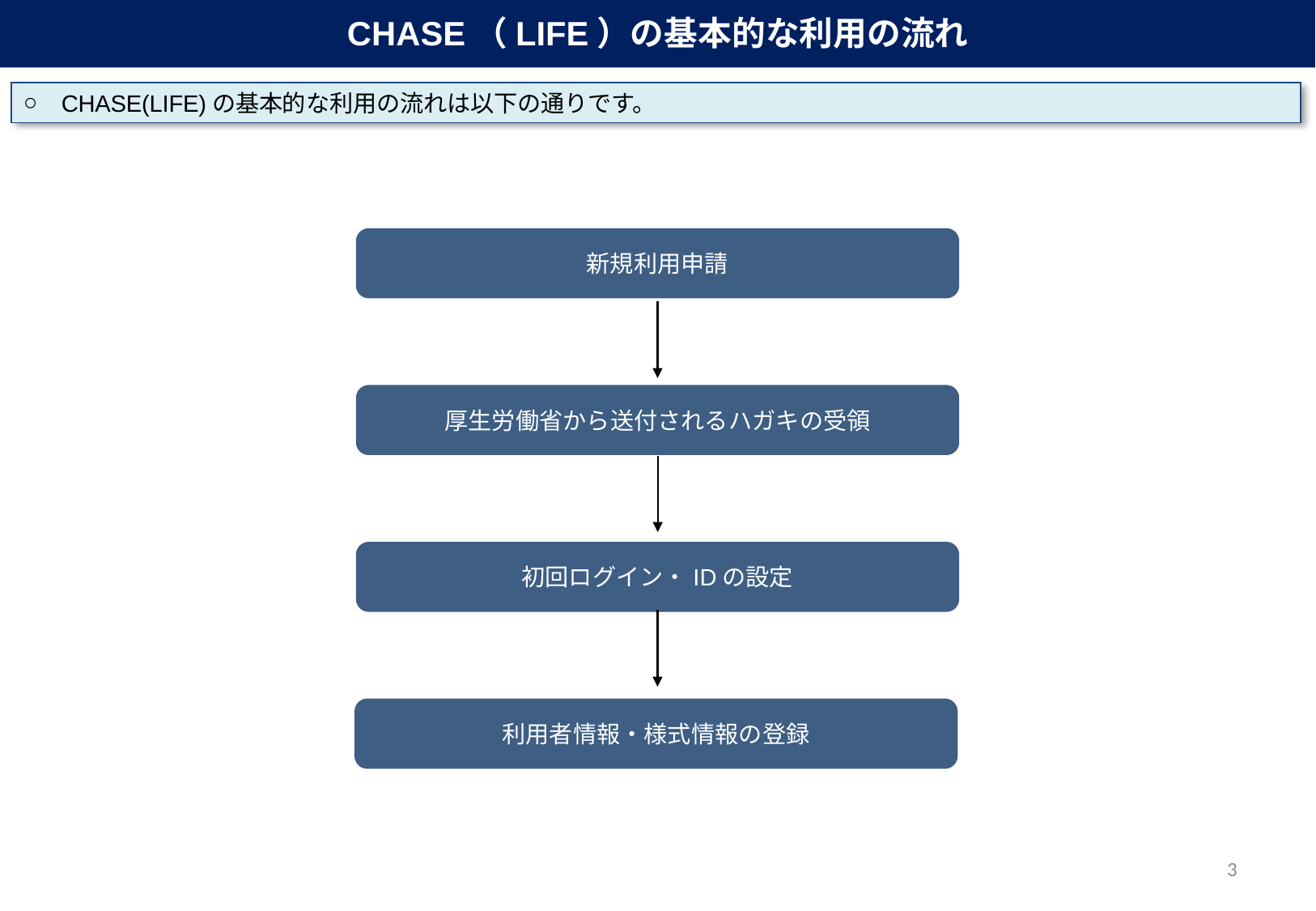

CHASE（LIFE）の基本的な利用の流れ
CHASE(LIFE)の基本的な利用の流れは以下の通りです。
新規利用申請
厚生労働省から送付されるハガキの受領
初回ログイン・IDの設定
利用者情報・様式情報の登録
3